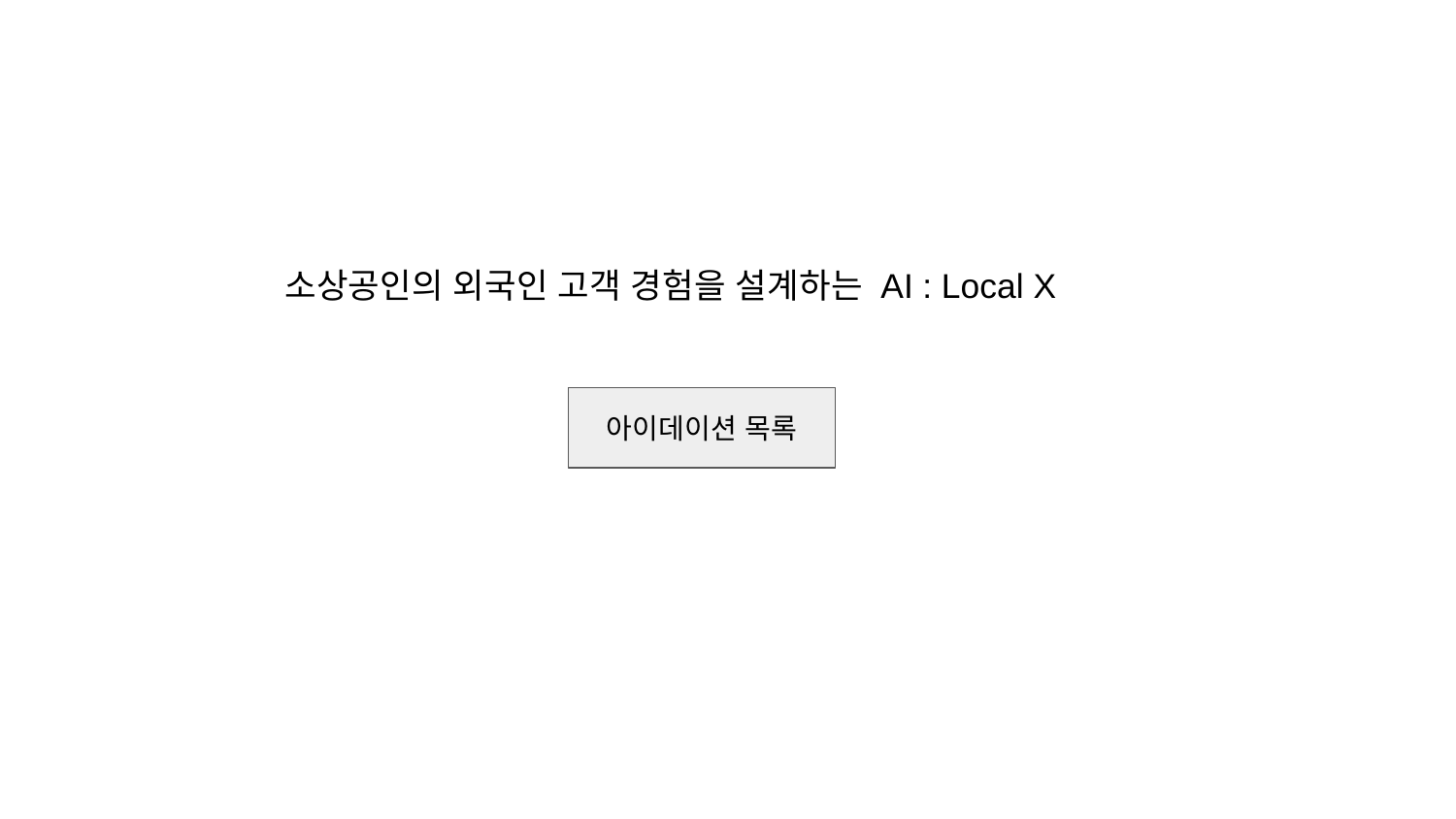

소상공인의 외국인 고객 경험을 설계하는 AI : Local X
아이데이션 목록